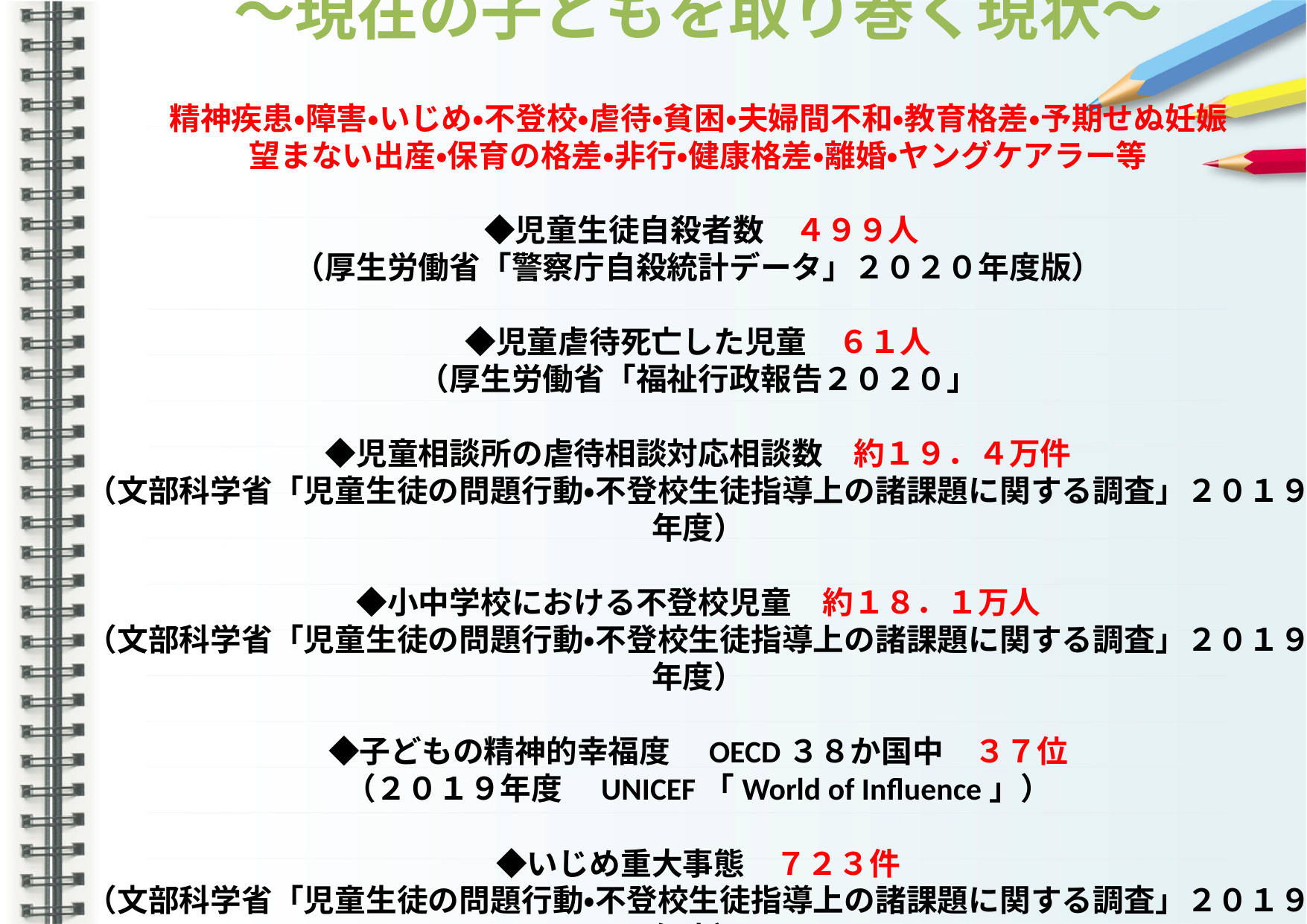

# ～現在の子どもを取り巻く現状～ 精神疾患・障害・いじめ・不登校・虐待・貧困・夫婦間不和・教育格差・予期せぬ妊娠 望まない出産・保育の格差・非行・健康格差・離婚・ヤングケアラー等  ◆児童生徒自殺者数　４９９人 （厚生労働省「警察庁自殺統計データ」２０２０年度版）   ◆児童虐待死亡した児童　６１人 （厚生労働省「福祉行政報告２０２０」   ◆児童相談所の虐待相談対応相談数　約１９．４万件 （文部科学省「児童生徒の問題行動・不登校生徒指導上の諸課題に関する調査」２０１９年度）   ◆小中学校における不登校児童　約１８．１万人 （文部科学省「児童生徒の問題行動・不登校生徒指導上の諸課題に関する調査」２０１９年度）   ◆子どもの精神的幸福度　OECD３８か国中　３７位 （２０１９年度　UNICEF「World of Influence」）   ◆いじめ重大事態　７２３件 （文部科学省「児童生徒の問題行動・不登校生徒指導上の諸課題に関する調査」２０１９年度）